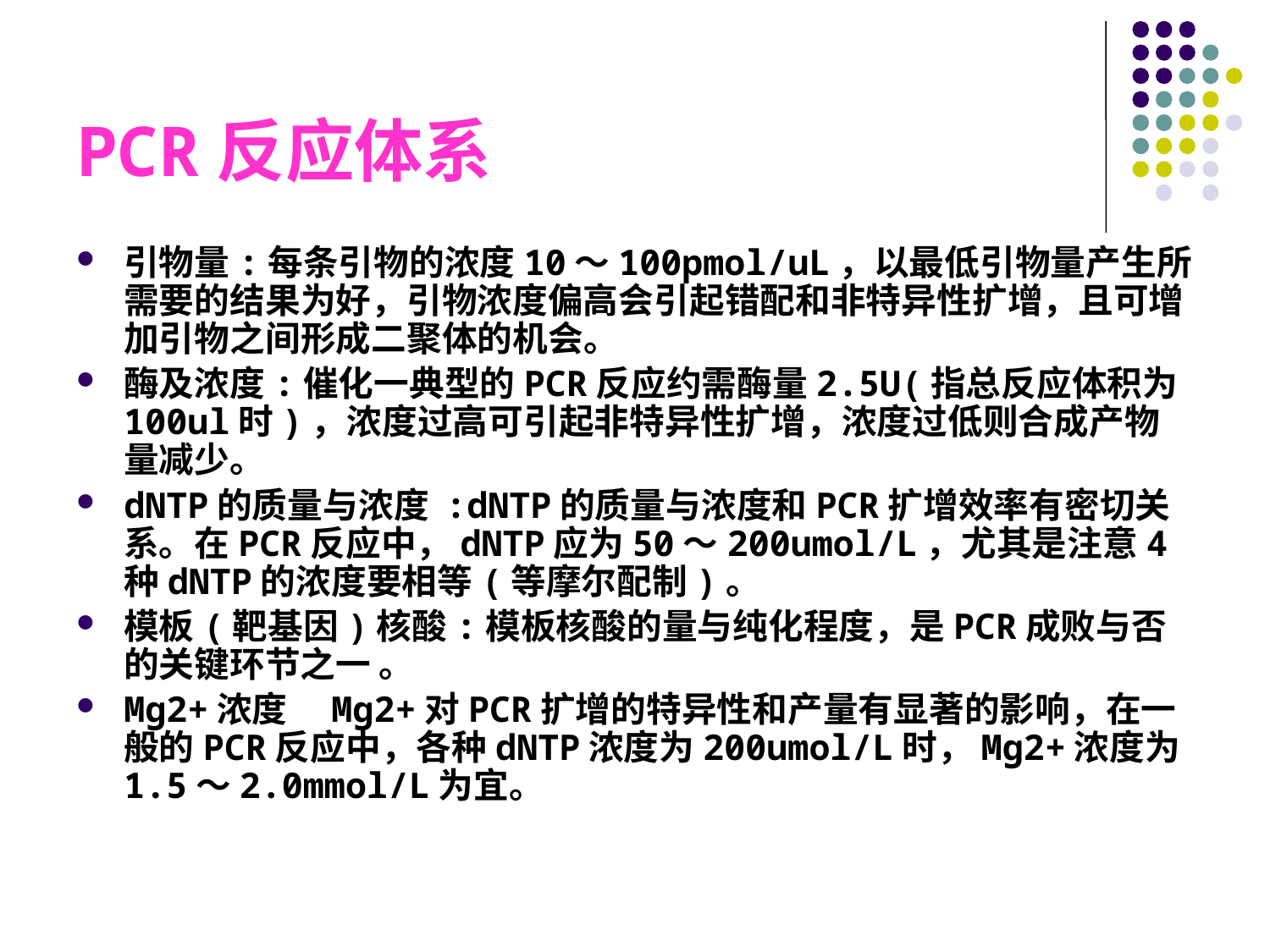

# PCR反应体系
引物量:每条引物的浓度10～100pmol/uL，以最低引物量产生所需要的结果为好，引物浓度偏高会引起错配和非特异性扩增，且可增加引物之间形成二聚体的机会。
酶及浓度:催化一典型的PCR反应约需酶量2.5U(指总反应体积为100ul时)，浓度过高可引起非特异性扩增，浓度过低则合成产物量减少。
dNTP的质量与浓度 :dNTP的质量与浓度和PCR扩增效率有密切关系。在PCR反应中，dNTP应为50～200umol/L，尤其是注意4种dNTP的浓度要相等(等摩尔配制)。
模板(靶基因)核酸:模板核酸的量与纯化程度，是PCR成败与否的关键环节之一 。
Mg2+浓度　Mg2+对PCR扩增的特异性和产量有显著的影响，在一般的PCR反应中，各种dNTP浓度为200umol/L时，Mg2+浓度为1.5～2.0mmol/L为宜。